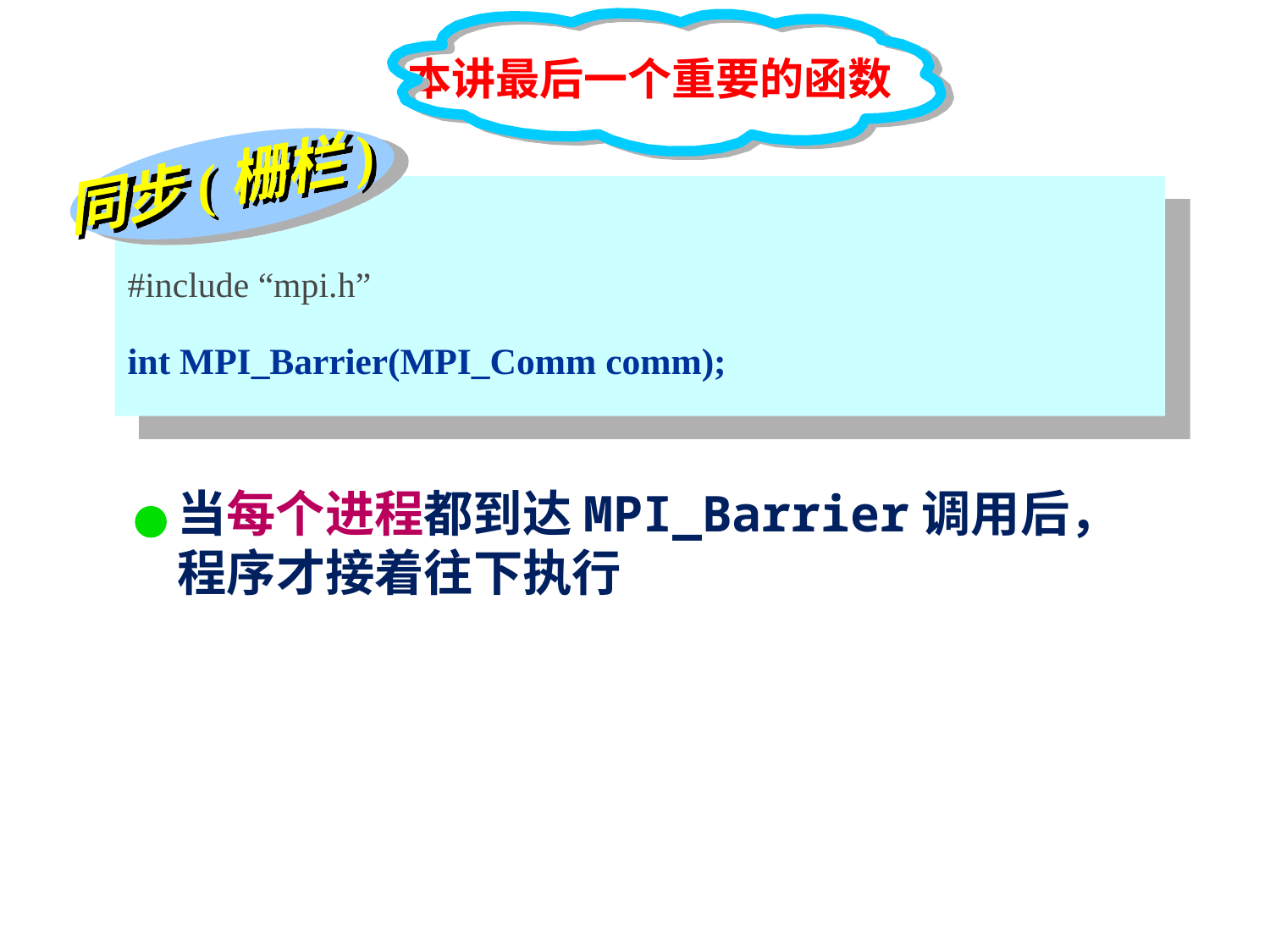

本讲最后一个重要的函数

同步(栅栏)

#include “mpi.h”
int MPI_Barrier(MPI_Comm comm);
当每个进程都到达MPI_Barrier调用后，程序才接着往下执行